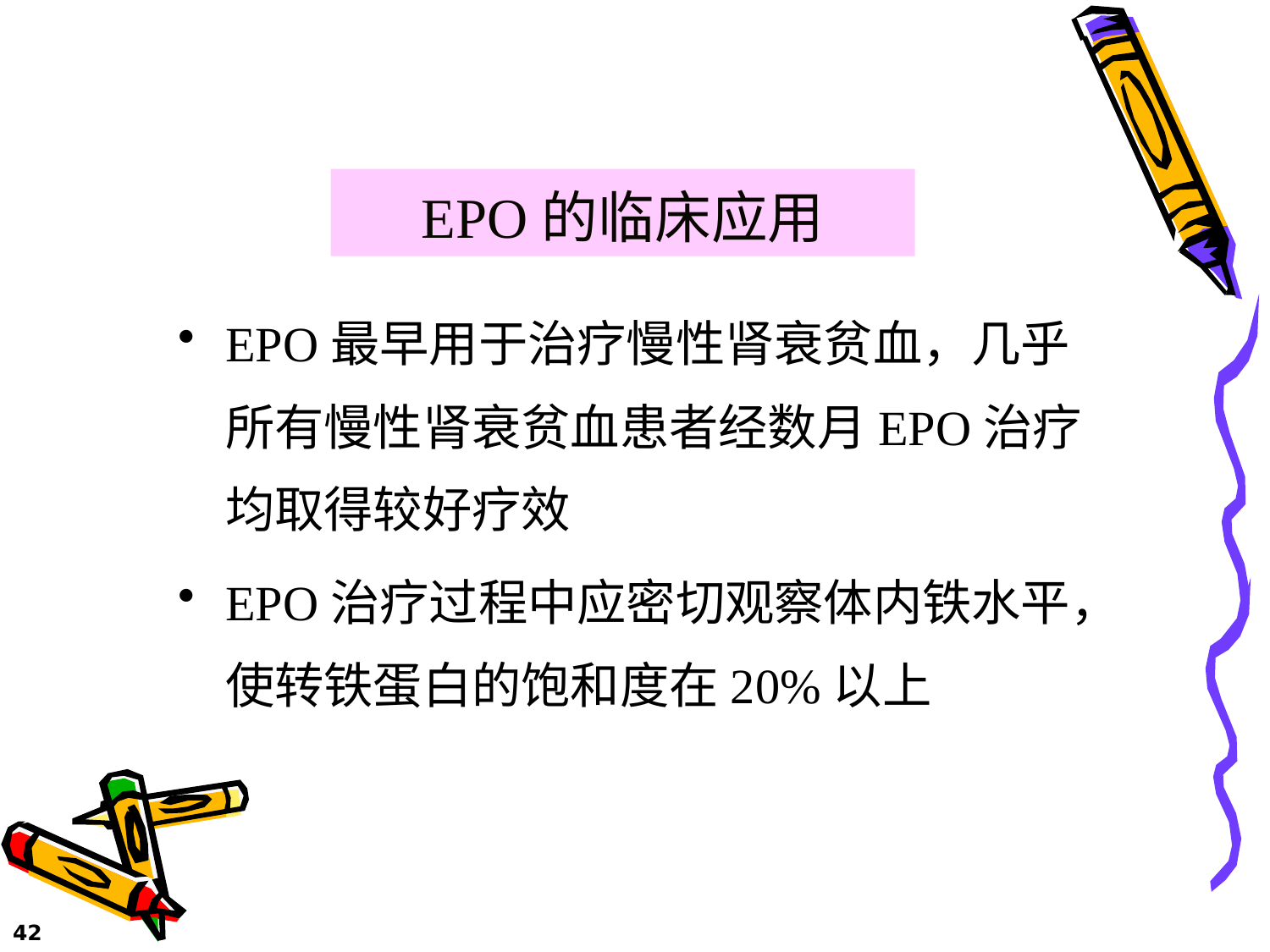

# EPO的临床应用
EPO最早用于治疗慢性肾衰贫血，几乎所有慢性肾衰贫血患者经数月EPO治疗均取得较好疗效
EPO治疗过程中应密切观察体内铁水平，使转铁蛋白的饱和度在20%以上
42